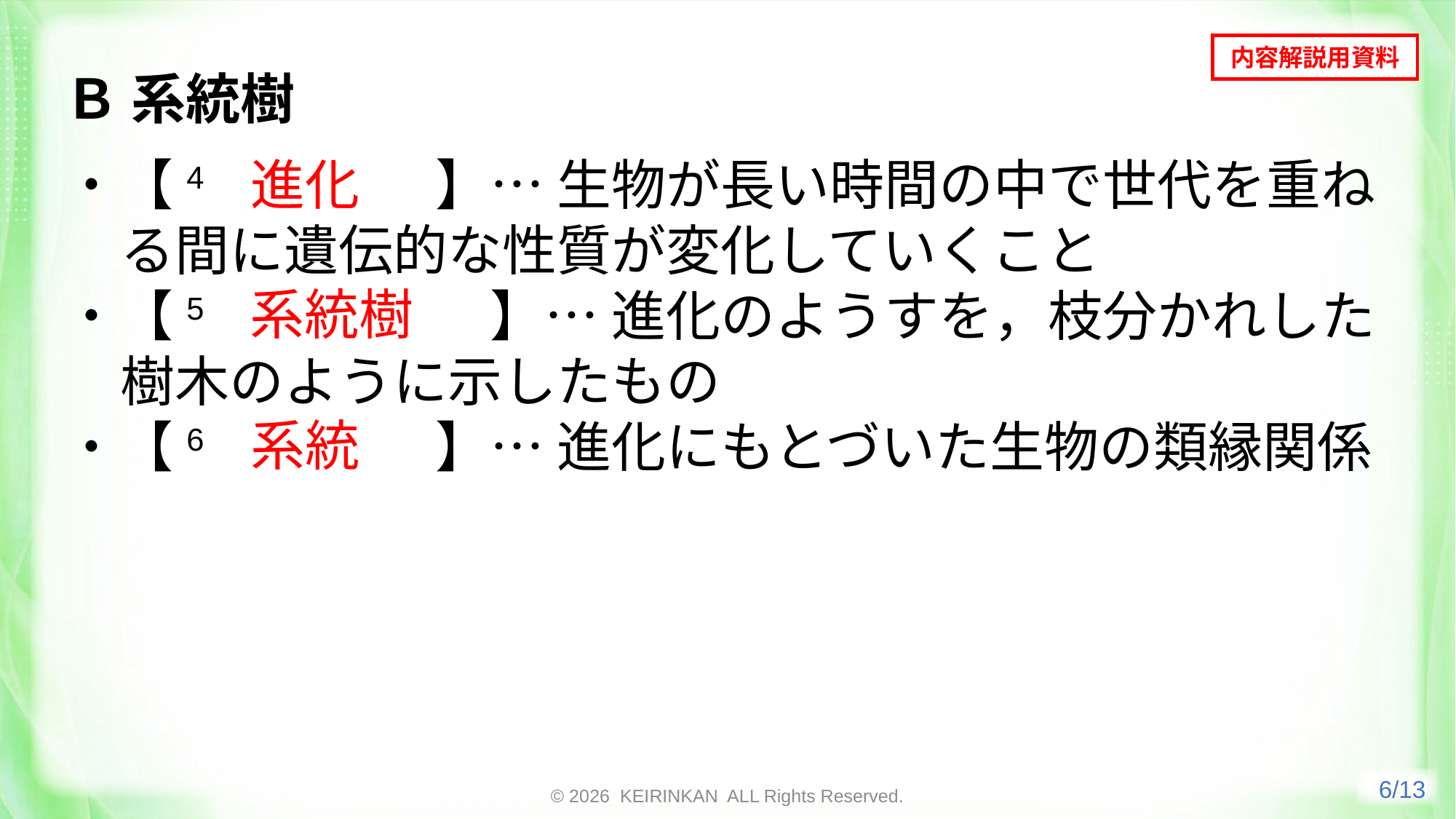

内容解説用資料
Ｂ 系統樹
・【4　進化　】… 生物が長い時間の中で世代を重ねる間に遺伝的な性質が変化していくこと
・【5　系統樹　】… 進化のようすを，枝分かれした樹木のように示したもの
・【6　系統　】… 進化にもとづいた生物の類縁関係
進化
系統樹
系統
6/13
© 2026  KEIRINKAN  ALL Rights Reserved.